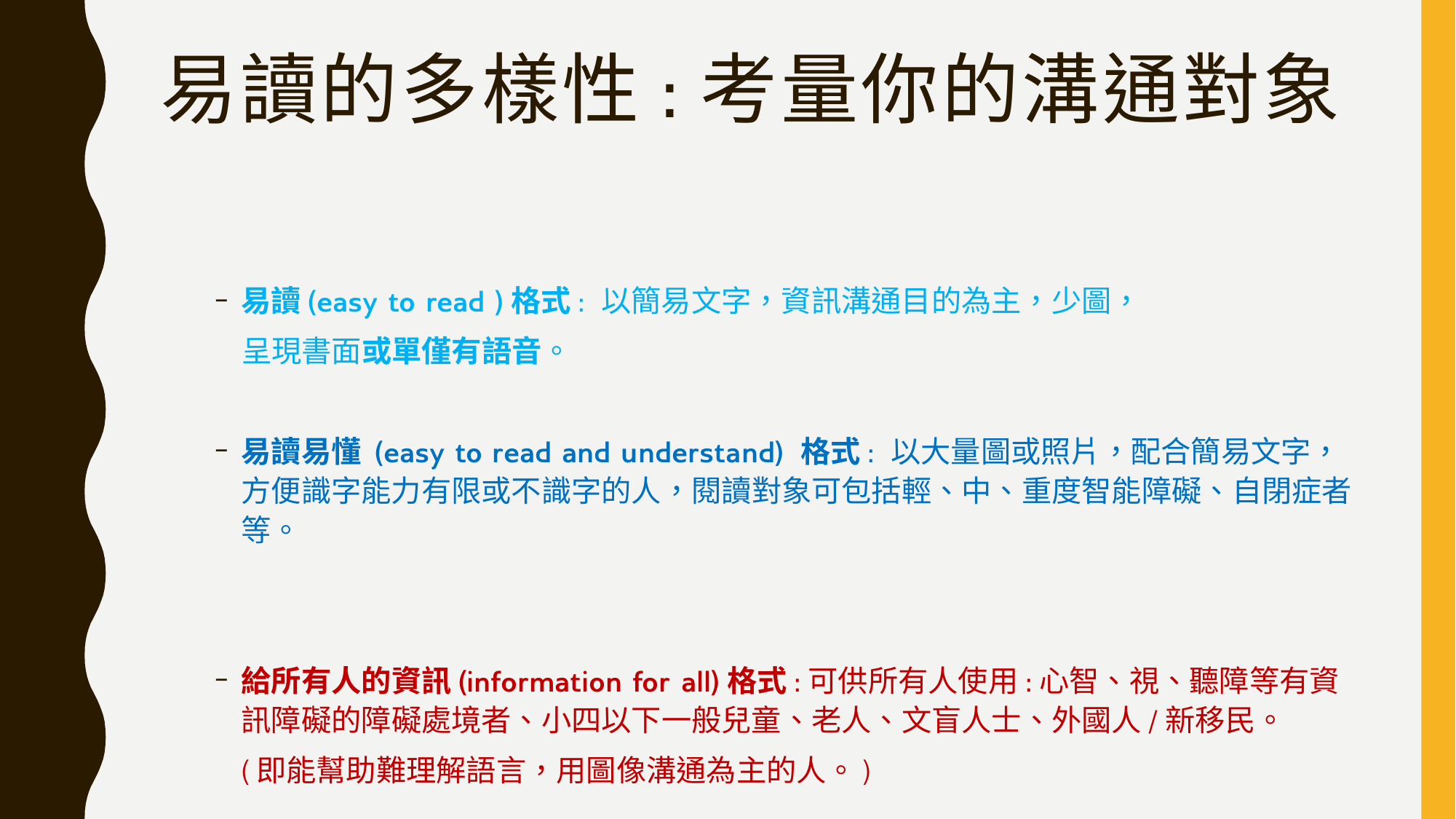

# 易讀的多樣性:考量你的溝通對象
易讀(easy to read )格式: 以簡易文字，資訊溝通目的為主，少圖，
   呈現書面或單僅有語音。

易讀易懂 (easy to read and understand) 格式: 以大量圖或照片，配合簡易文字，方便識字能力有限或不識字的人，閱讀對象可包括輕、中、重度智能障礙、自閉症者等。

給所有人的資訊(information for all)格式:可供所有人使用:心智、視、聽障等有資訊障礙的障礙處境者、小四以下一般兒童、老人、文盲人士、外國人/新移民。
   (即能幫助難理解語言，用圖像溝通為主的人。)